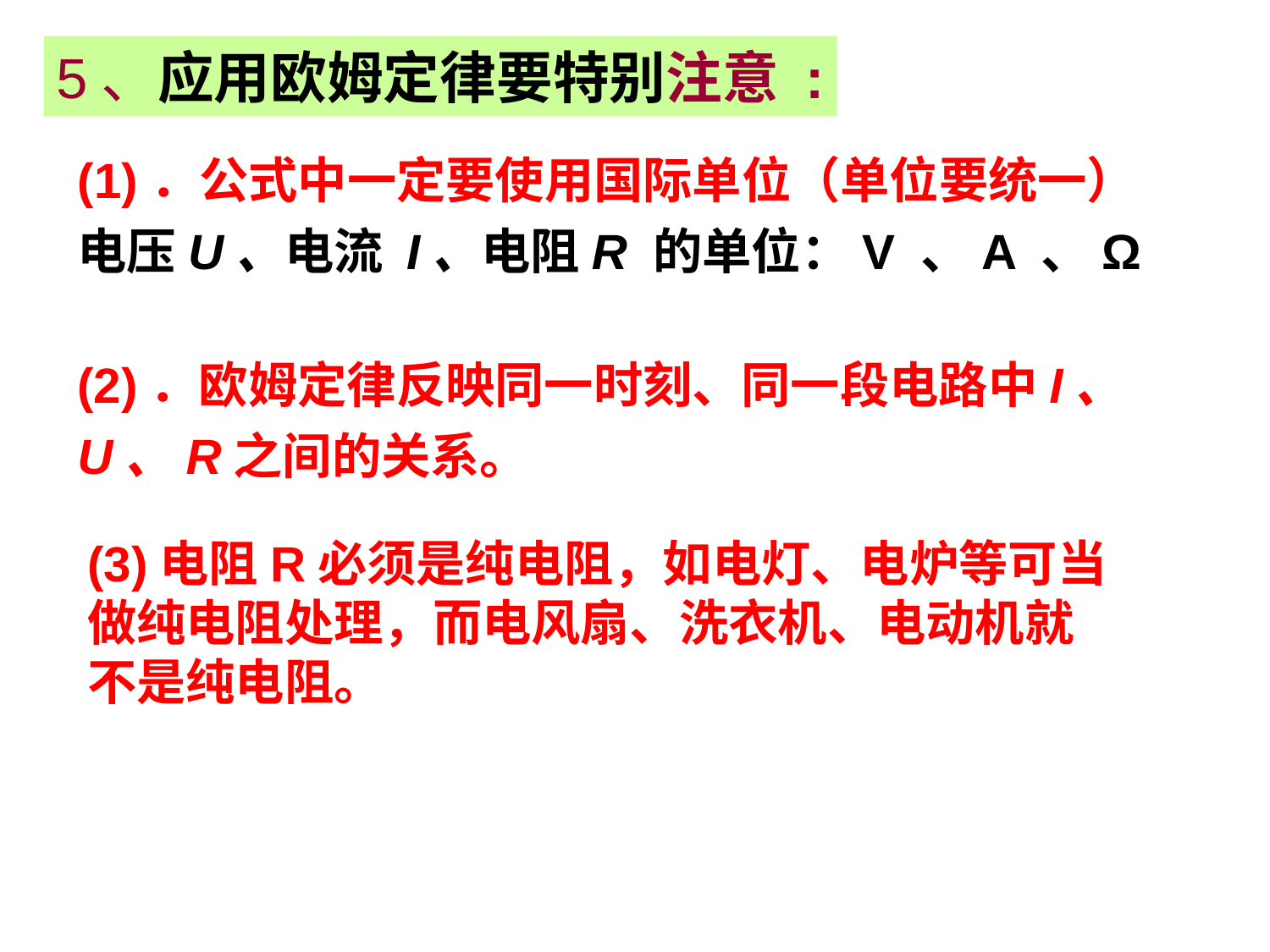

5、应用欧姆定律要特别注意 :
(1)．公式中一定要使用国际单位（单位要统一）
电压U、电流 I、电阻R 的单位：V 、A 、Ω
(2)．欧姆定律反映同一时刻、同一段电路中I、 U、R之间的关系。
(3)电阻R必须是纯电阻，如电灯、电炉等可当做纯电阻处理，而电风扇、洗衣机、电动机就不是纯电阻。